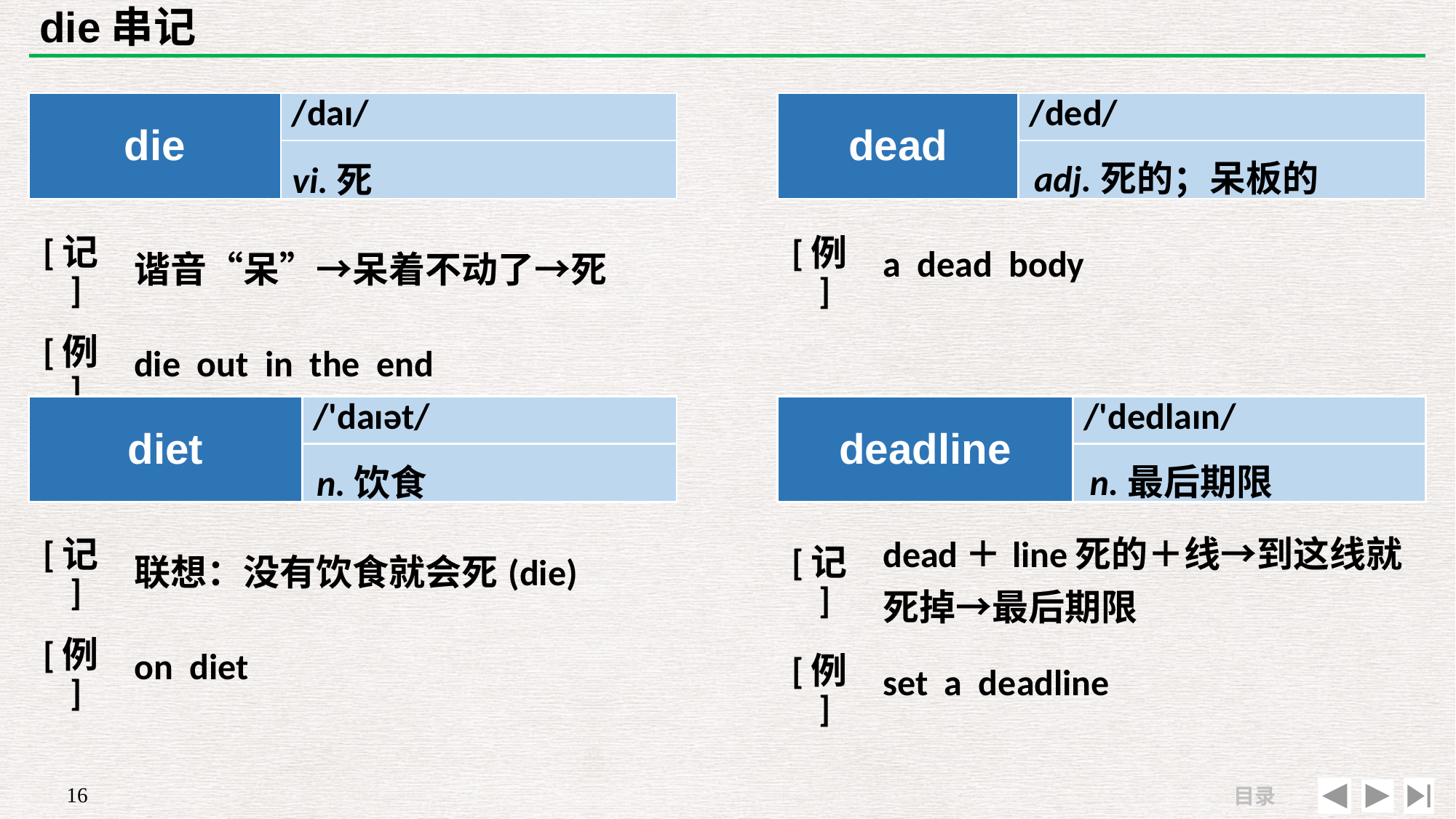

# die串记

| die | /daɪ/ |
| --- | --- |
|  |  |
| dead | /ded/ |
| --- | --- |
|  |  |
adj.死的；呆板的
vi.死
|  |  |
| --- | --- |
| [例] | a dead body |
| [记] | 谐音“呆”→呆着不动了→死 |
| --- | --- |
| [例] | die out in the end |
| diet | /'daɪət/ |
| --- | --- |
|  |  |
| deadline | /'dedlaɪn/ |
| --- | --- |
|  |  |
n.最后期限
n.饮食
| [记] | 联想：没有饮食就会死(die) |
| --- | --- |
| [例] | on diet |
| [记] | dead＋line死的＋线→到这线就死掉→最后期限 |
| --- | --- |
| [例] | set a deadline |